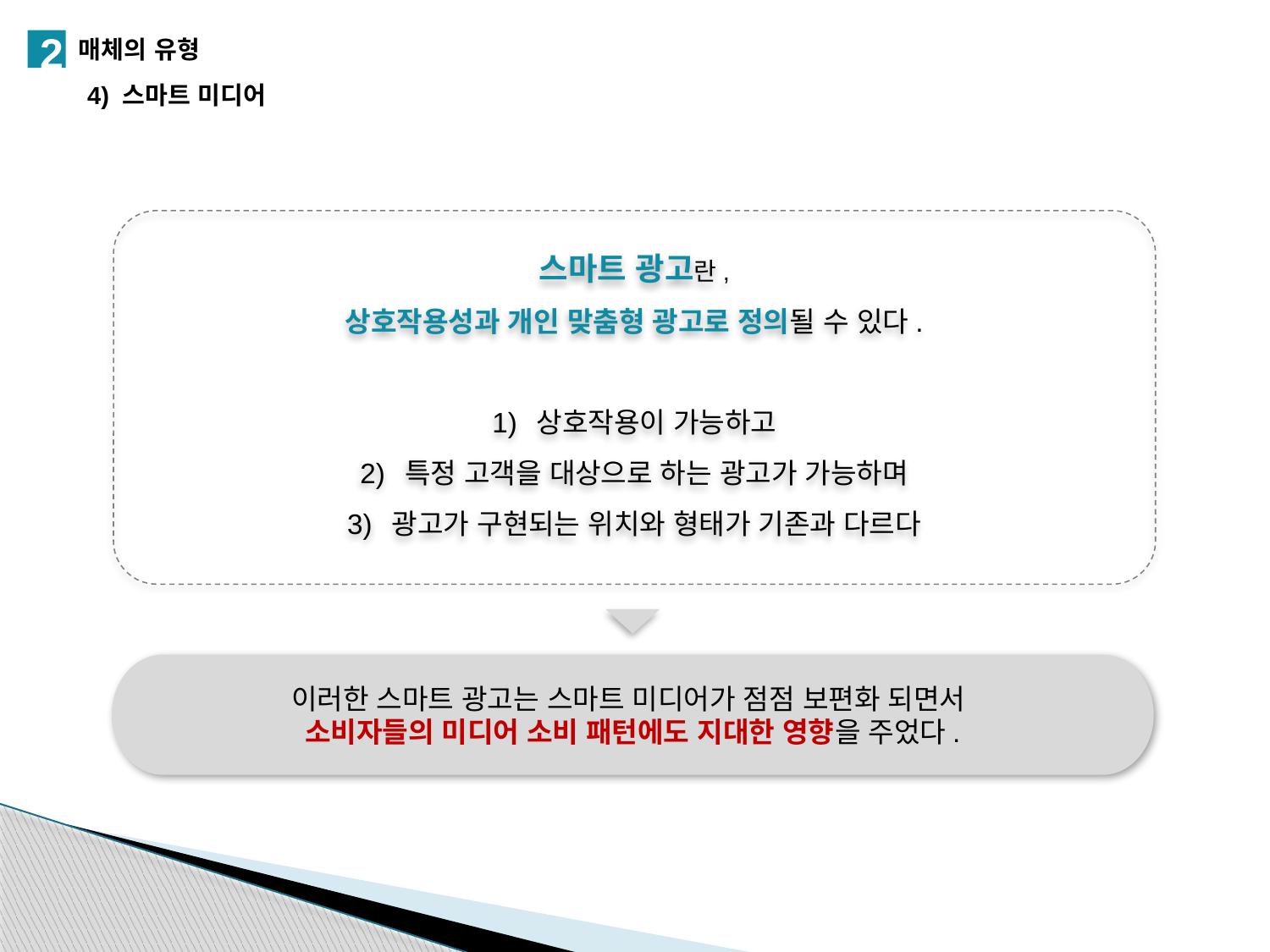

2
매체의 유형

4) 스마트 미디어
스마트 광고란,
상호작용성과 개인 맞춤형 광고로 정의될 수 있다.

 상호작용이 가능하고
 특정 고객을 대상으로 하는 광고가 가능하며
 광고가 구현되는 위치와 형태가 기존과 다르다

이러한 스마트 광고는 스마트 미디어가 점점 보편화 되면서
소비자들의 미디어 소비 패턴에도 지대한 영향을 주었다.